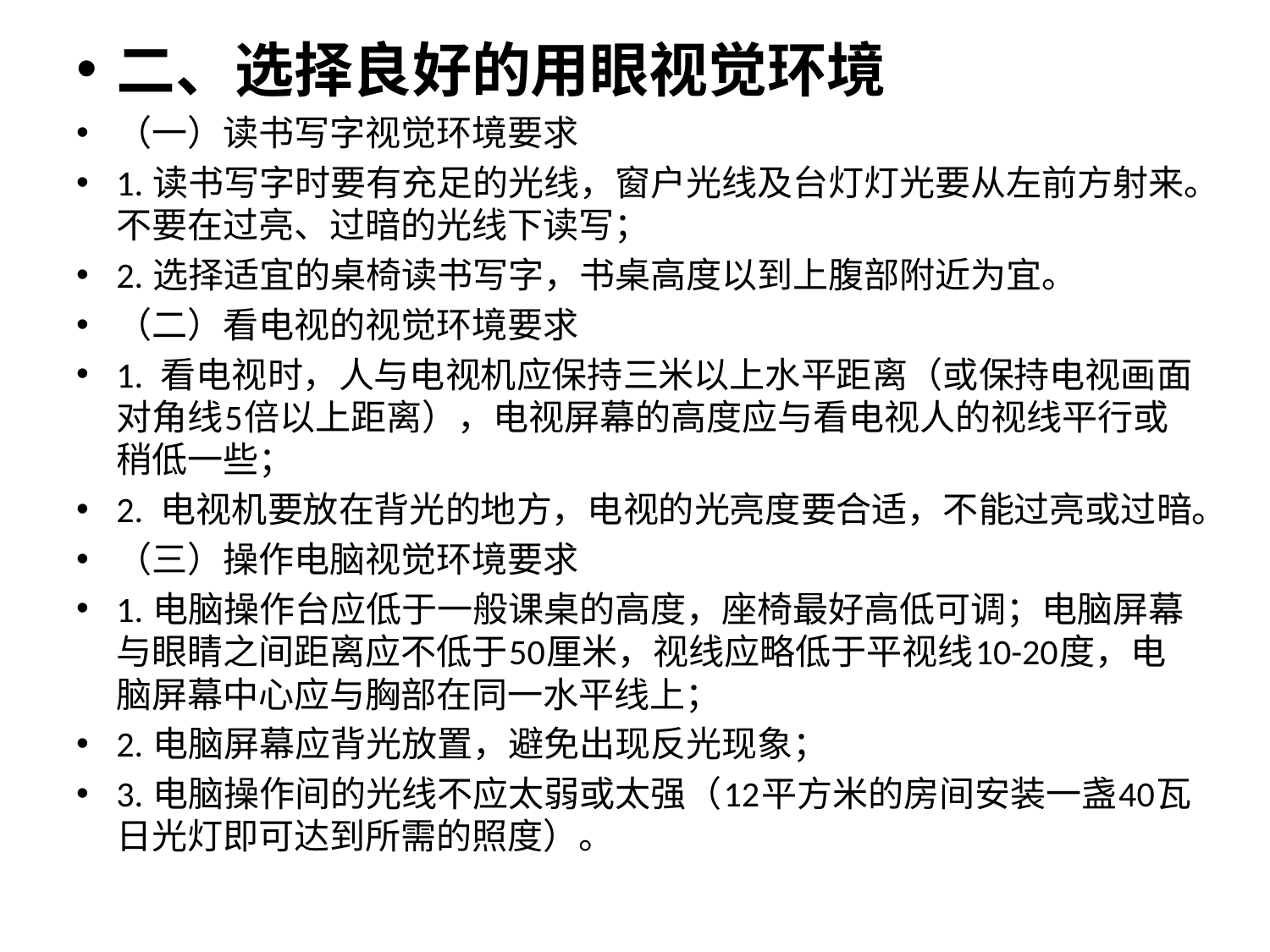

二、选择良好的用眼视觉环境
（一）读书写字视觉环境要求
1. 读书写字时要有充足的光线，窗户光线及台灯灯光要从左前方射来。不要在过亮、过暗的光线下读写；
2. 选择适宜的桌椅读书写字，书桌高度以到上腹部附近为宜。
（二）看电视的视觉环境要求
1.  看电视时，人与电视机应保持三米以上水平距离（或保持电视画面对角线5倍以上距离），电视屏幕的高度应与看电视人的视线平行或稍低一些；
2.  电视机要放在背光的地方，电视的光亮度要合适，不能过亮或过暗。
（三）操作电脑视觉环境要求
1. 电脑操作台应低于一般课桌的高度，座椅最好高低可调；电脑屏幕与眼睛之间距离应不低于50厘米，视线应略低于平视线10-20度，电脑屏幕中心应与胸部在同一水平线上；
2. 电脑屏幕应背光放置，避免出现反光现象；
3. 电脑操作间的光线不应太弱或太强（12平方米的房间安装一盏40瓦日光灯即可达到所需的照度）。